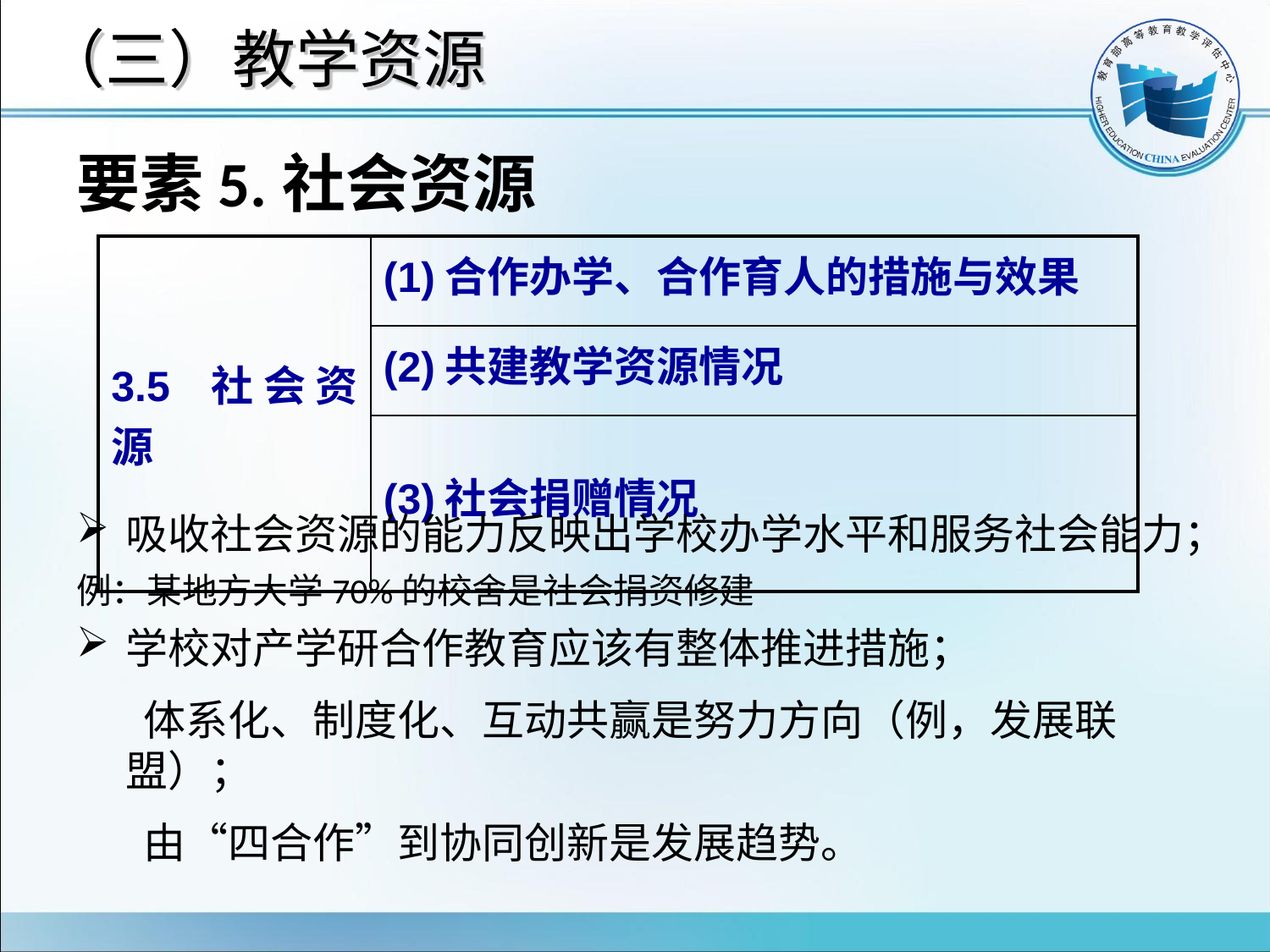

# （三）教学资源
要素5.社会资源

吸收社会资源的能力反映出学校办学水平和服务社会能力；
例：某地方大学70%的校舍是社会捐资修建
学校对产学研合作教育应该有整体推进措施；
      体系化、制度化、互动共赢是努力方向（例，发展联盟）；
      由“四合作”到协同创新是发展趋势。
| 3.5 社会资源 | (1)合作办学、合作育人的措施与效果 |
| --- | --- |
|  | (2)共建教学资源情况 |
|  | (3)社会捐赠情况 |
36